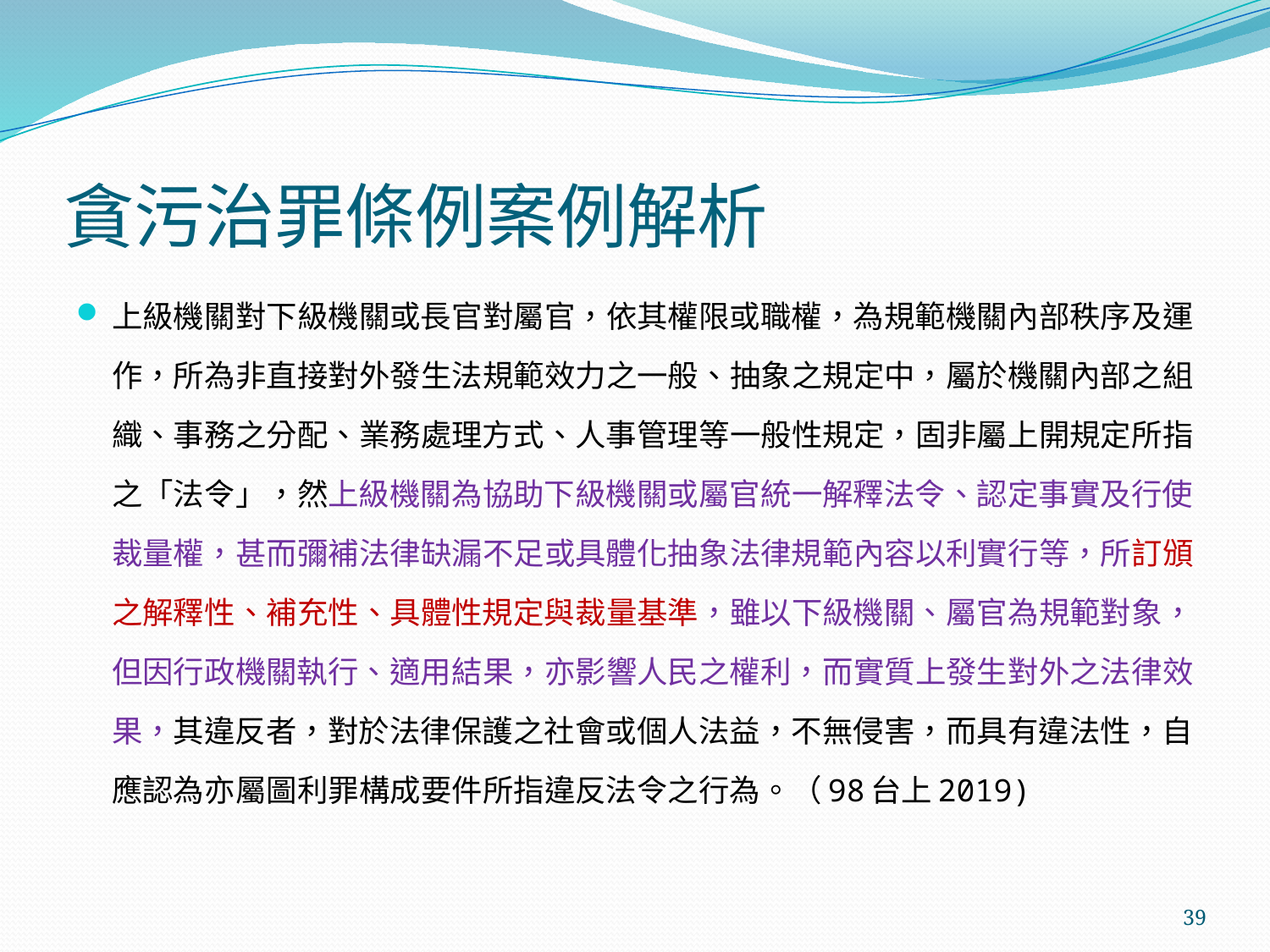

# 貪污治罪條例案例解析
上級機關對下級機關或長官對屬官，依其權限或職權，為規範機關內部秩序及運作，所為非直接對外發生法規範效力之一般、抽象之規定中，屬於機關內部之組織、事務之分配、業務處理方式、人事管理等一般性規定，固非屬上開規定所指之「法令」，然上級機關為協助下級機關或屬官統一解釋法令、認定事實及行使裁量權，甚而彌補法律缺漏不足或具體化抽象法律規範內容以利實行等，所訂頒之解釋性、補充性、具體性規定與裁量基準，雖以下級機關、屬官為規範對象，但因行政機關執行、適用結果，亦影響人民之權利，而實質上發生對外之法律效果，其違反者，對於法律保護之社會或個人法益，不無侵害，而具有違法性，自應認為亦屬圖利罪構成要件所指違反法令之行為。（98台上2019)

39